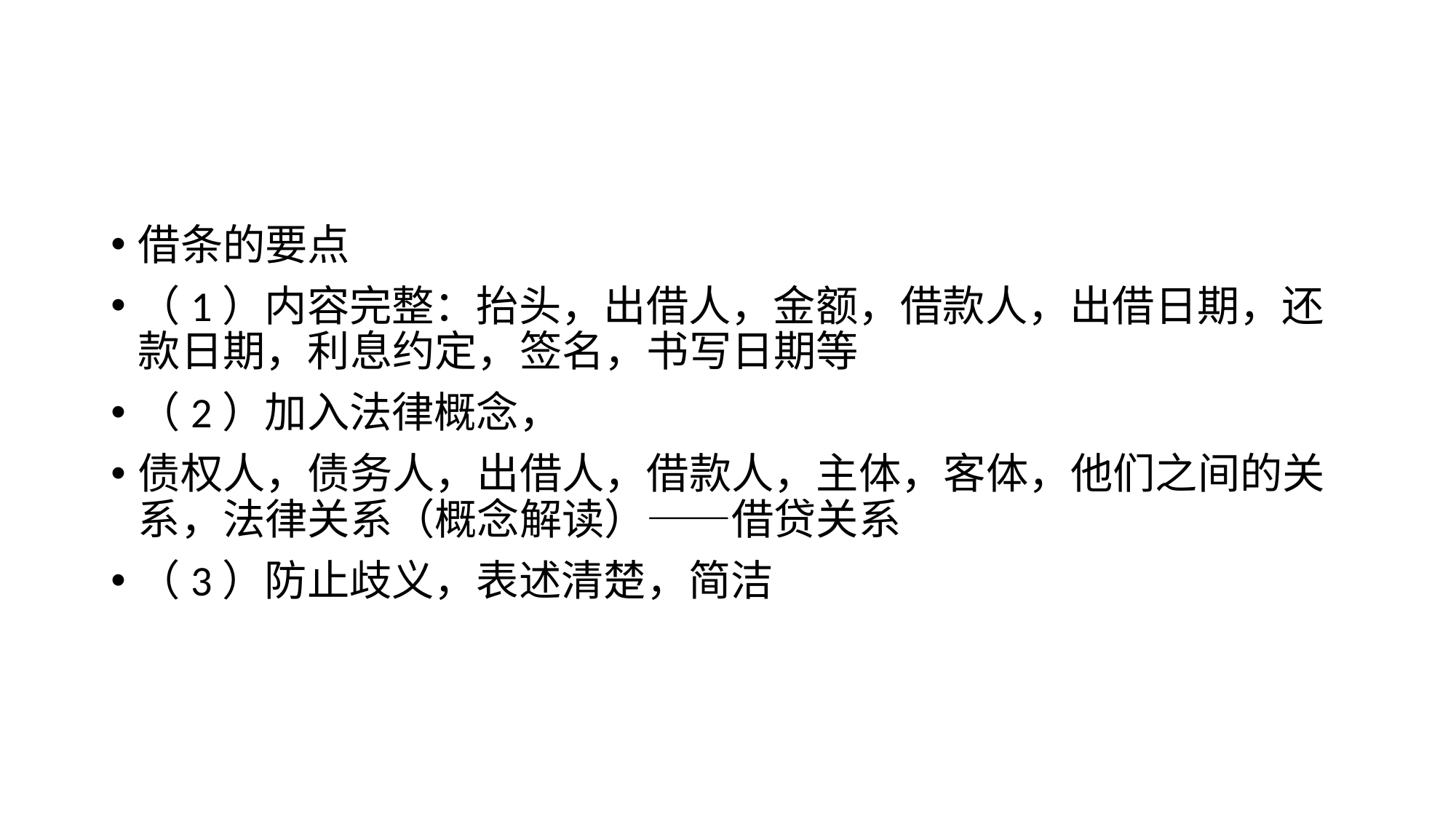

#
借条的要点
（1）内容完整：抬头，出借人，金额，借款人，出借日期，还款日期，利息约定，签名，书写日期等
（2）加入法律概念，
债权人，债务人，出借人，借款人，主体，客体，他们之间的关系，法律关系（概念解读）——借贷关系
（3）防止歧义，表述清楚，简洁